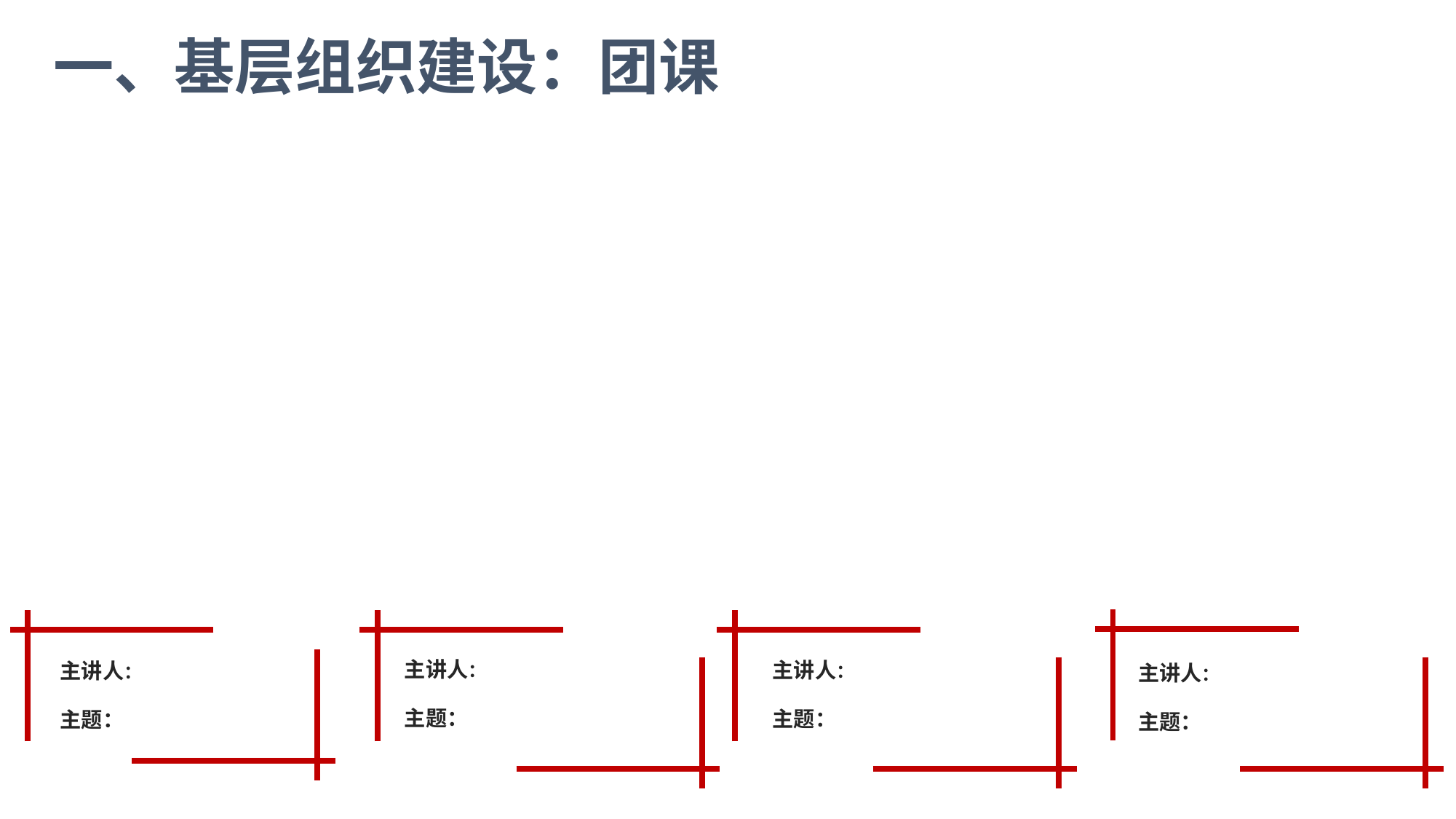

一、基层组织建设：团课
主讲人：
主题：
主讲人：
主题：
主讲人：
主题：
主讲人：
主题：